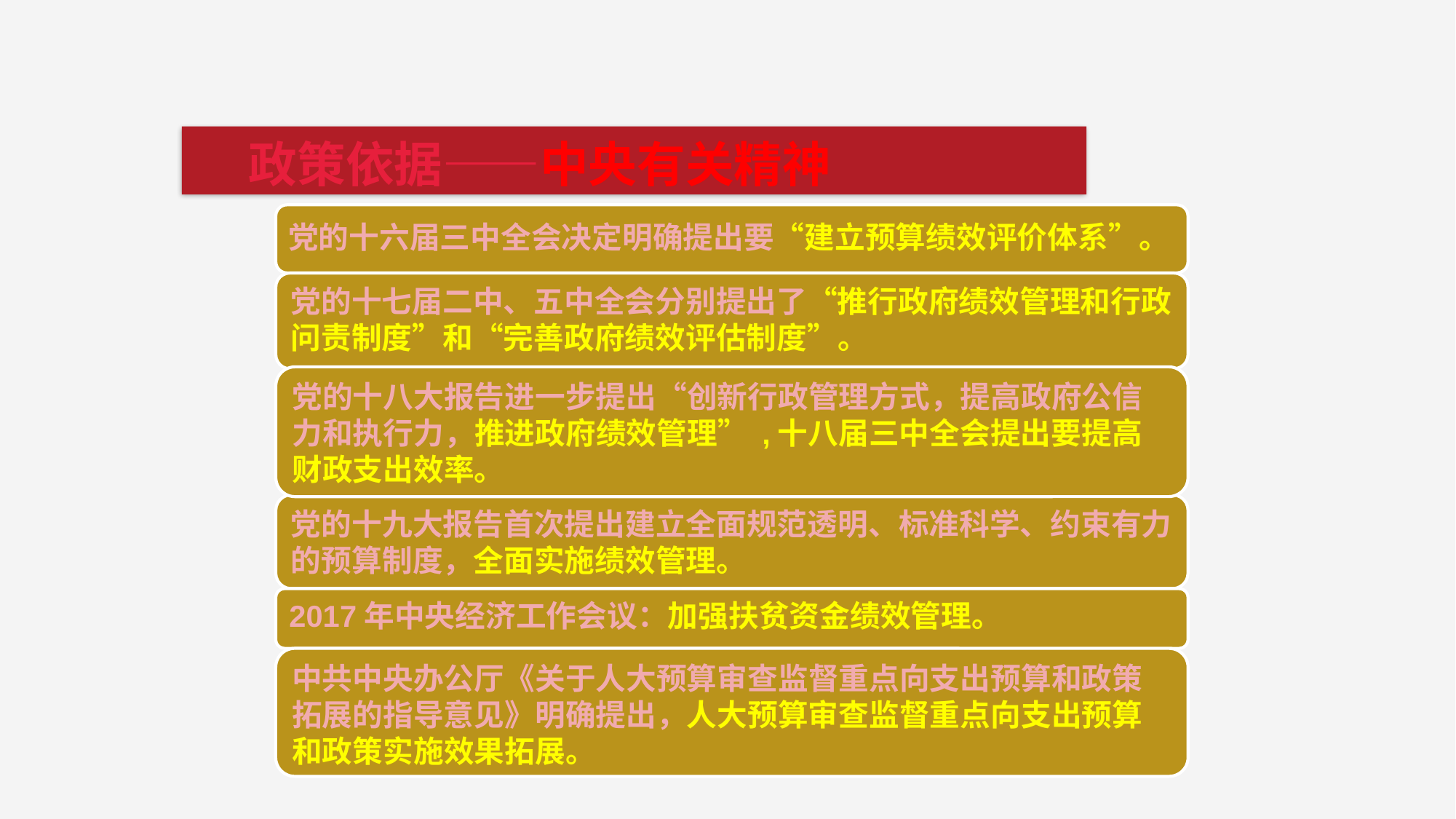

政策依据——中央有关精神

党的十六届三中全会决定明确提出要“建立预算绩效评价体系”。
党的十七届二中、五中全会分别提出了“推行政府绩效管理和行政问责制度”和“完善政府绩效评估制度”。

党的十八大报告进一步提出“创新行政管理方式，提高政府公信力和执行力，推进政府绩效管理” ,十八届三中全会提出要提高财政支出效率。

党的十九大报告首次提出建立全面规范透明、标准科学、约束有力的预算制度，全面实施绩效管理。

2017年中央经济工作会议：加强扶贫资金绩效管理。

中共中央办公厅《关于人大预算审查监督重点向支出预算和政策拓展的指导意见》明确提出，人大预算审查监督重点向支出预算和政策实施效果拓展。